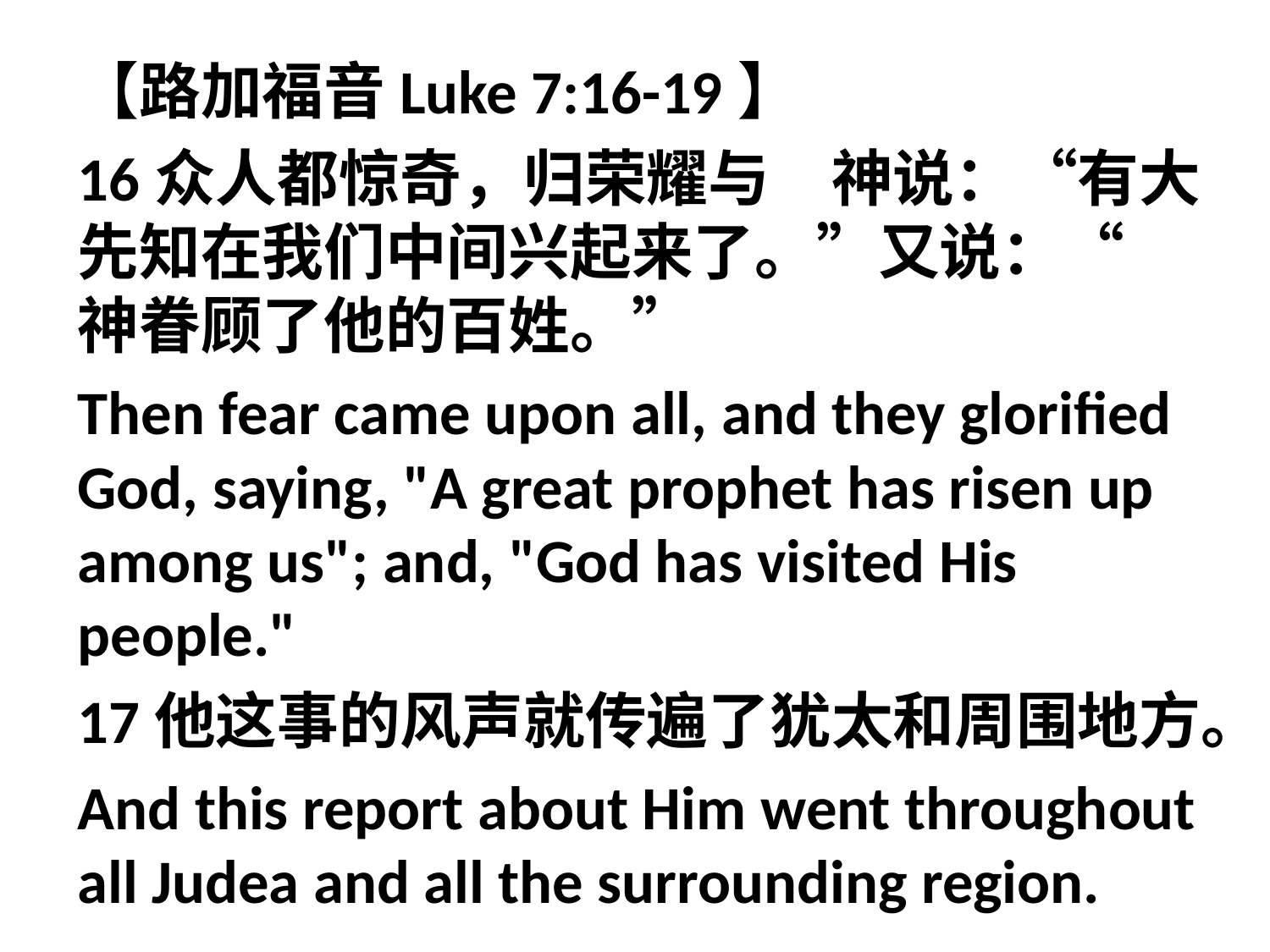

【路加福音Luke 7:16-19】
16众人都惊奇，归荣耀与　神说：“有大先知在我们中间兴起来了。”又说：“　神眷顾了他的百姓。”
Then fear came upon all, and they glorified God, saying, "A great prophet has risen up among us"; and, "God has visited His people."
17他这事的风声就传遍了犹太和周围地方。
And this report about Him went throughout all Judea and all the surrounding region.